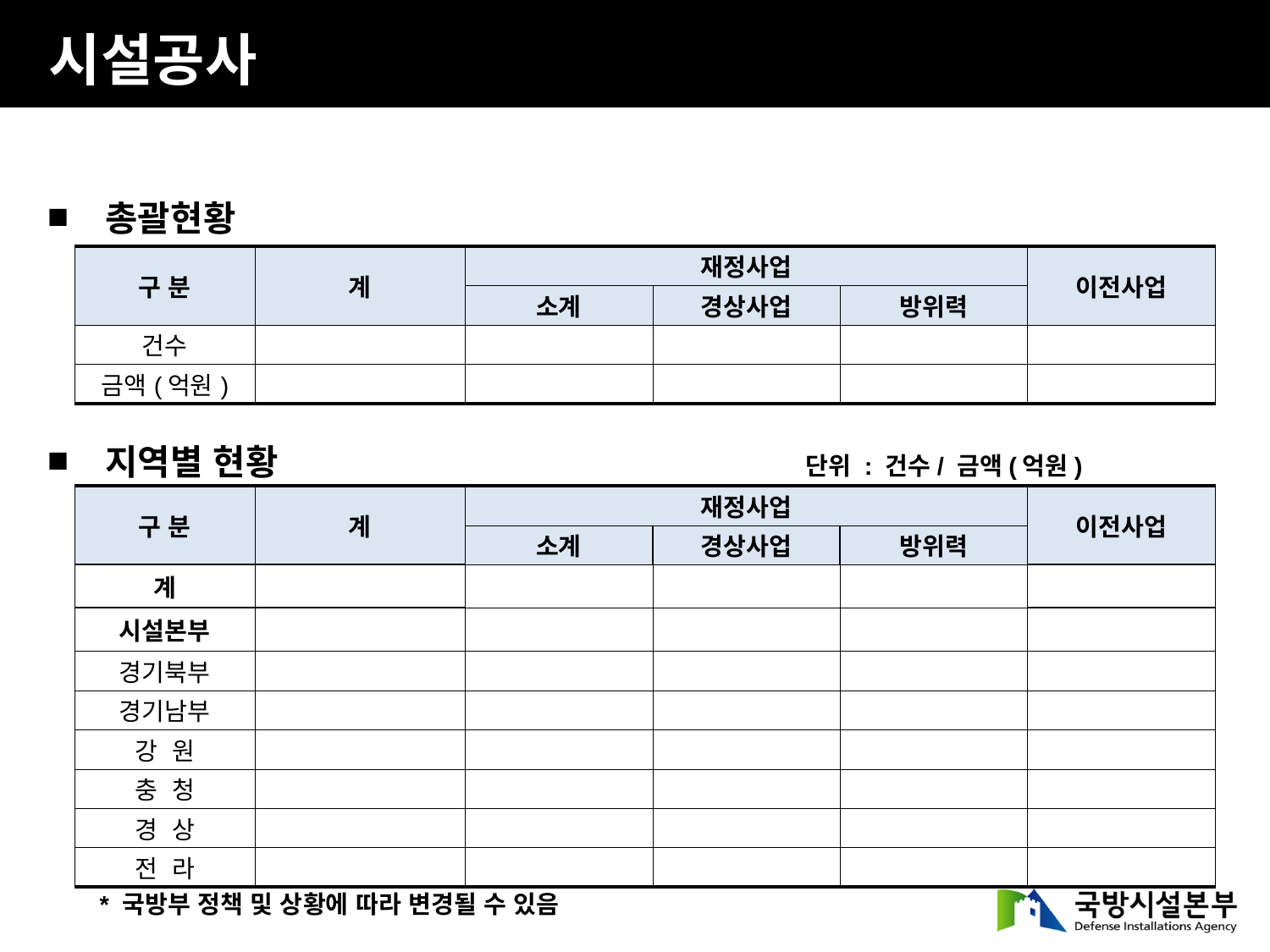

시설공사
 총괄현황

 지역별 현황                                                     단위 : 건수/ 금액(억원)
| 구 분 | 계 | 재정사업 |  |  | 이전사업 |
| --- | --- | --- | --- | --- | --- |
|  |  | 소계 | 경상사업 | 방위력 |  |
| 건수 |  |  |  |  |  |
| 금액(억원) |  |  |  |  |  |
| 구 분 | 계 | 재정사업 |  |  | 이전사업 |
| --- | --- | --- | --- | --- | --- |
|  |  | 소계 | 경상사업 | 방위력 |  |
| 계 |  |  |  |  |  |
| 시설본부 |  |  |  |  |  |
| 경기북부 |  |  |  |  |  |
| 경기남부 |  |  |  |  |  |
| 강 원 |  |  |  |  |  |
| 충 청 |  |  |  |  |  |
| 경 상 |  |  |  |  |  |
| 전 라 |  |  |  |  |  |
* 국방부 정책 및 상황에 따라 변경될 수 있음